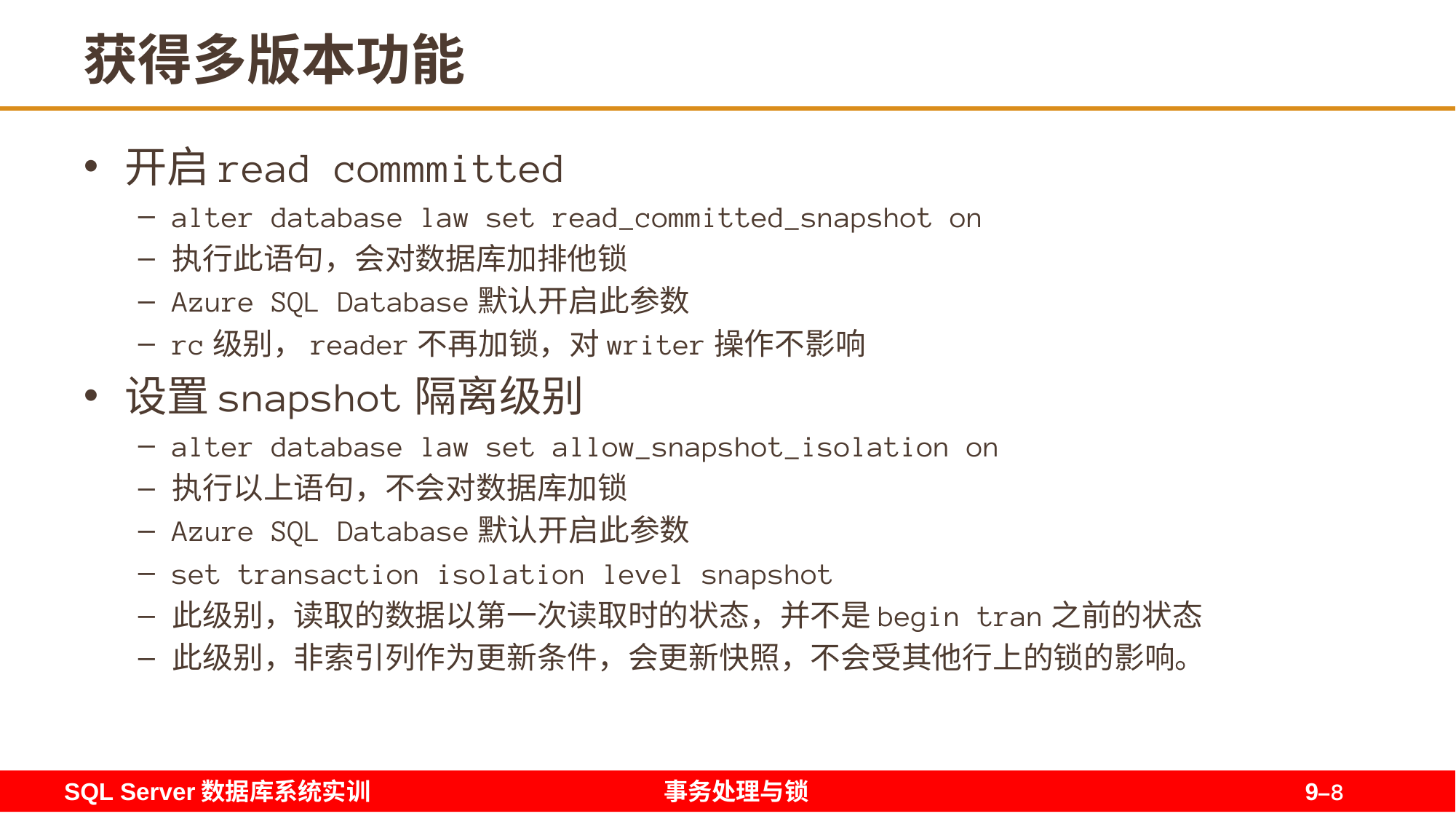

8
# 获得多版本功能
开启read commmitted
alter database law set read_committed_snapshot on
执行此语句，会对数据库加排他锁
Azure SQL Database默认开启此参数
rc级别，reader不再加锁，对writer操作不影响
设置snapshot隔离级别
alter database law set allow_snapshot_isolation on
执行以上语句，不会对数据库加锁
Azure SQL Database默认开启此参数
set transaction isolation level snapshot
此级别，读取的数据以第一次读取时的状态，并不是begin tran之前的状态
此级别，非索引列作为更新条件，会更新快照，不会受其他行上的锁的影响。